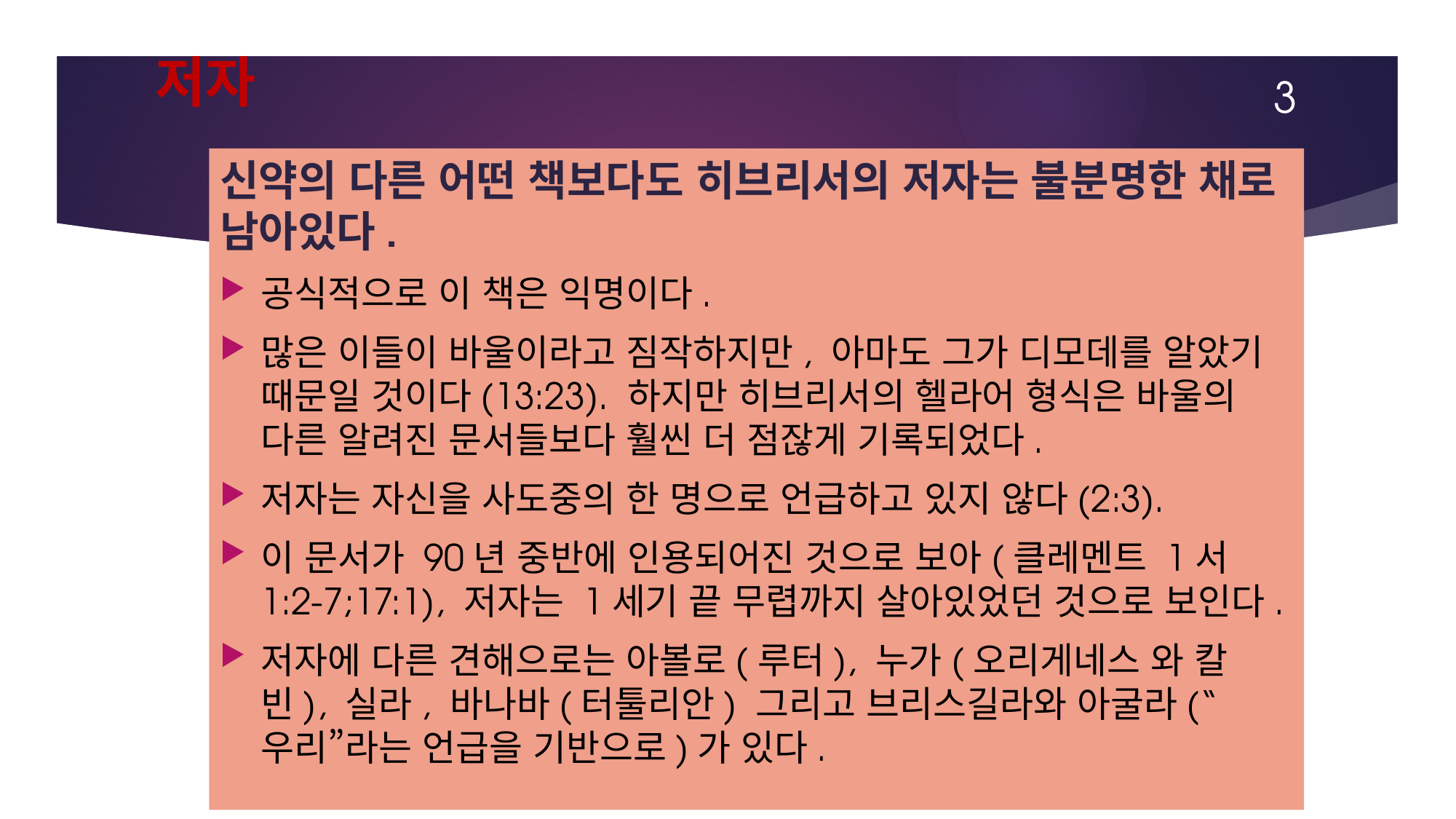

# 저자
3
신약의 다른 어떤 책보다도 히브리서의 저자는 불분명한 채로 남아있다.
공식적으로 이 책은 익명이다.
많은 이들이 바울이라고 짐작하지만, 아마도 그가 디모데를 알았기 때문일 것이다(13:23). 하지만 히브리서의 헬라어 형식은 바울의 다른 알려진 문서들보다 훨씬 더 점잖게 기록되었다.
저자는 자신을 사도중의 한 명으로 언급하고 있지 않다(2:3).
이 문서가 90년 중반에 인용되어진 것으로 보아(클레멘트 1서 1:2-7;17:1), 저자는 1세기 끝 무렵까지 살아있었던 것으로 보인다.
저자에 다른 견해으로는 아볼로(루터), 누가(오리게네스 와 칼빈), 실라, 바나바(터툴리안) 그리고 브리스길라와 아굴라(“우리”라는 언급을 기반으로)가 있다.